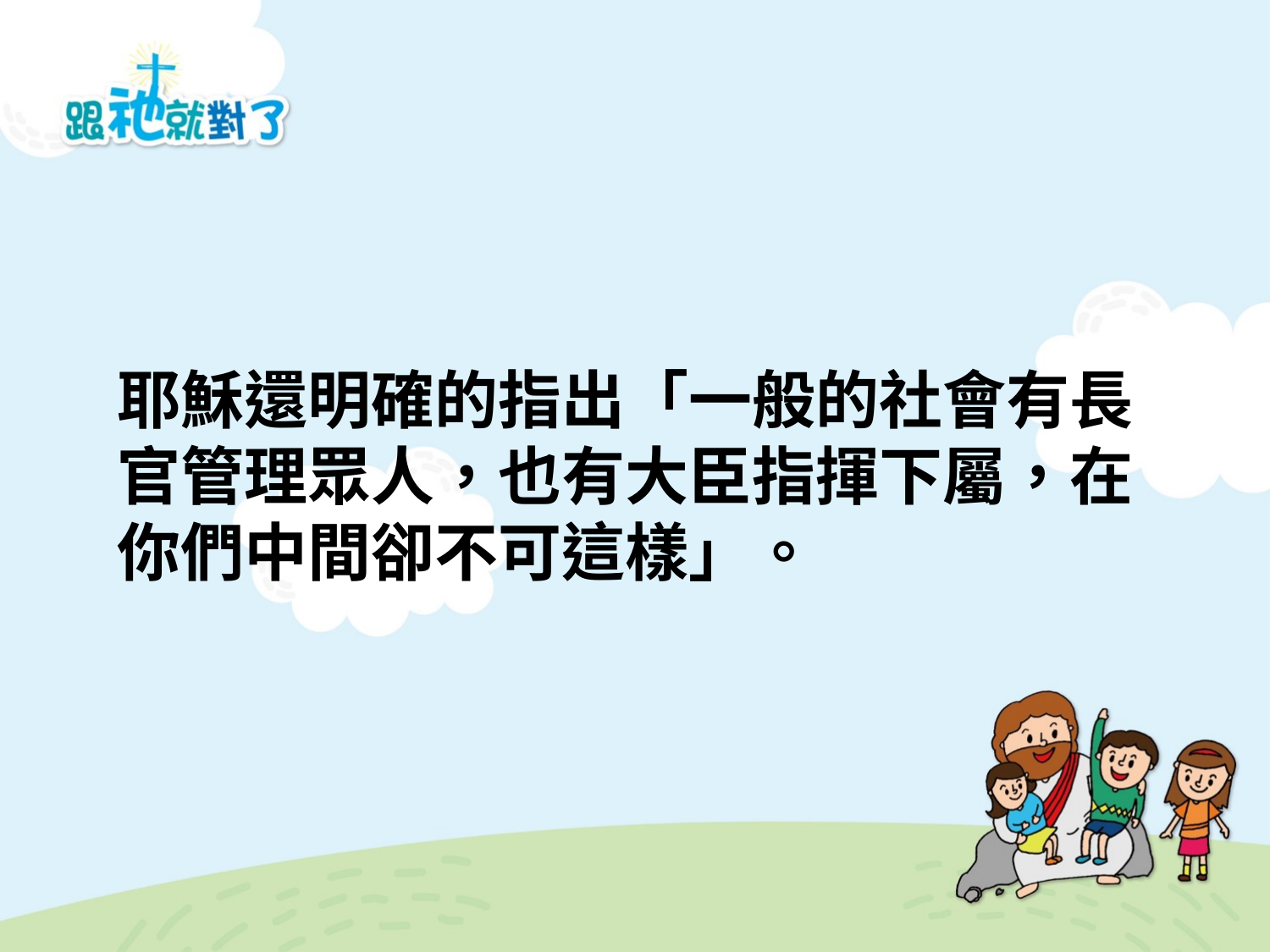

耶穌還明確的指出「一般的社會有長官管理眾人，也有大臣指揮下屬，在你們中間卻不可這樣」。